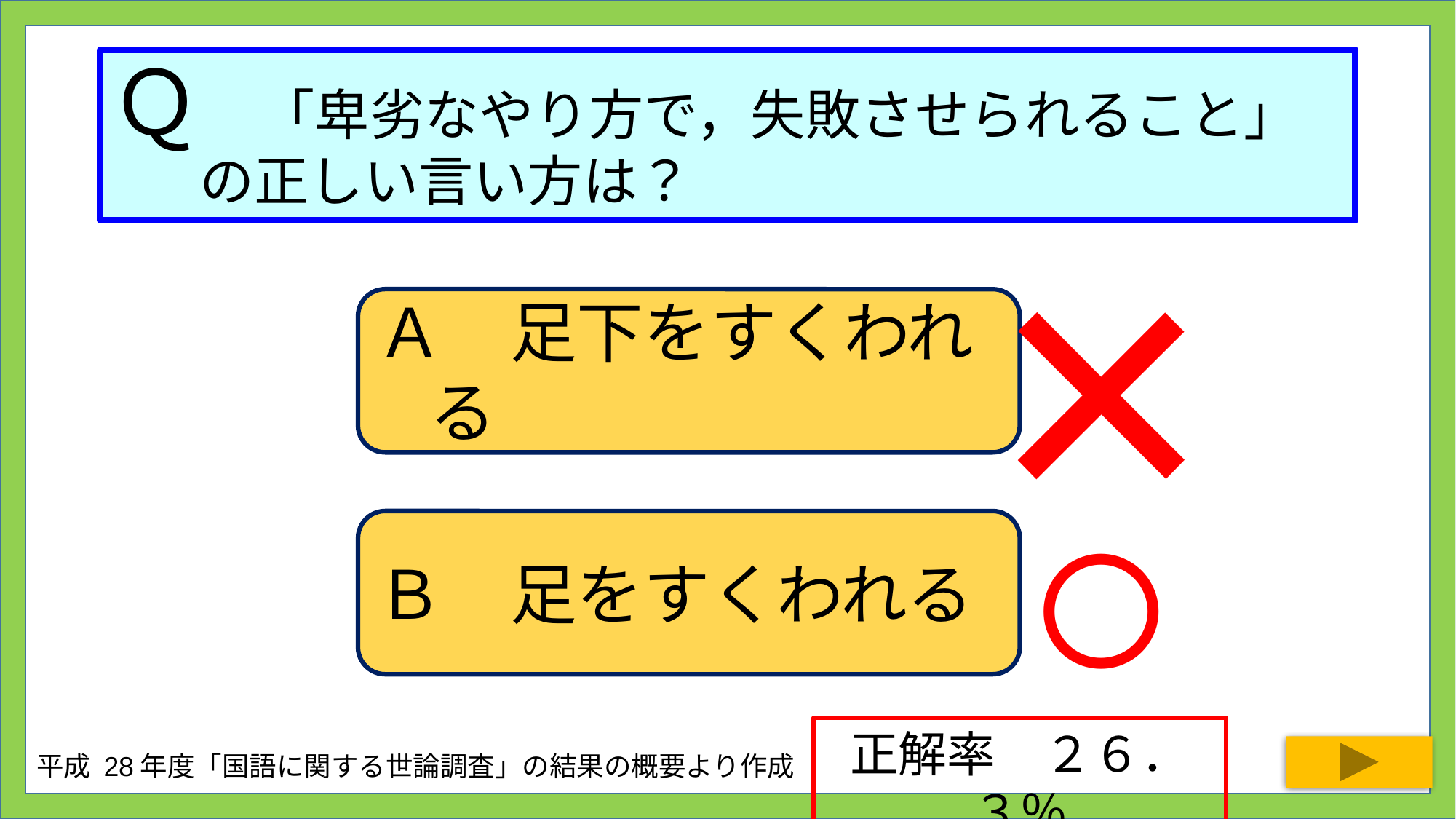

# Ｑ　「卑劣なやり方で，失敗させられること」 の正しい言い方は？
×
Ａ　足下をすくわれる
○
Ｂ　足をすくわれる
正解率　２６．３％

平成 28年度「国語に関する世論調査」の結果の概要より作成